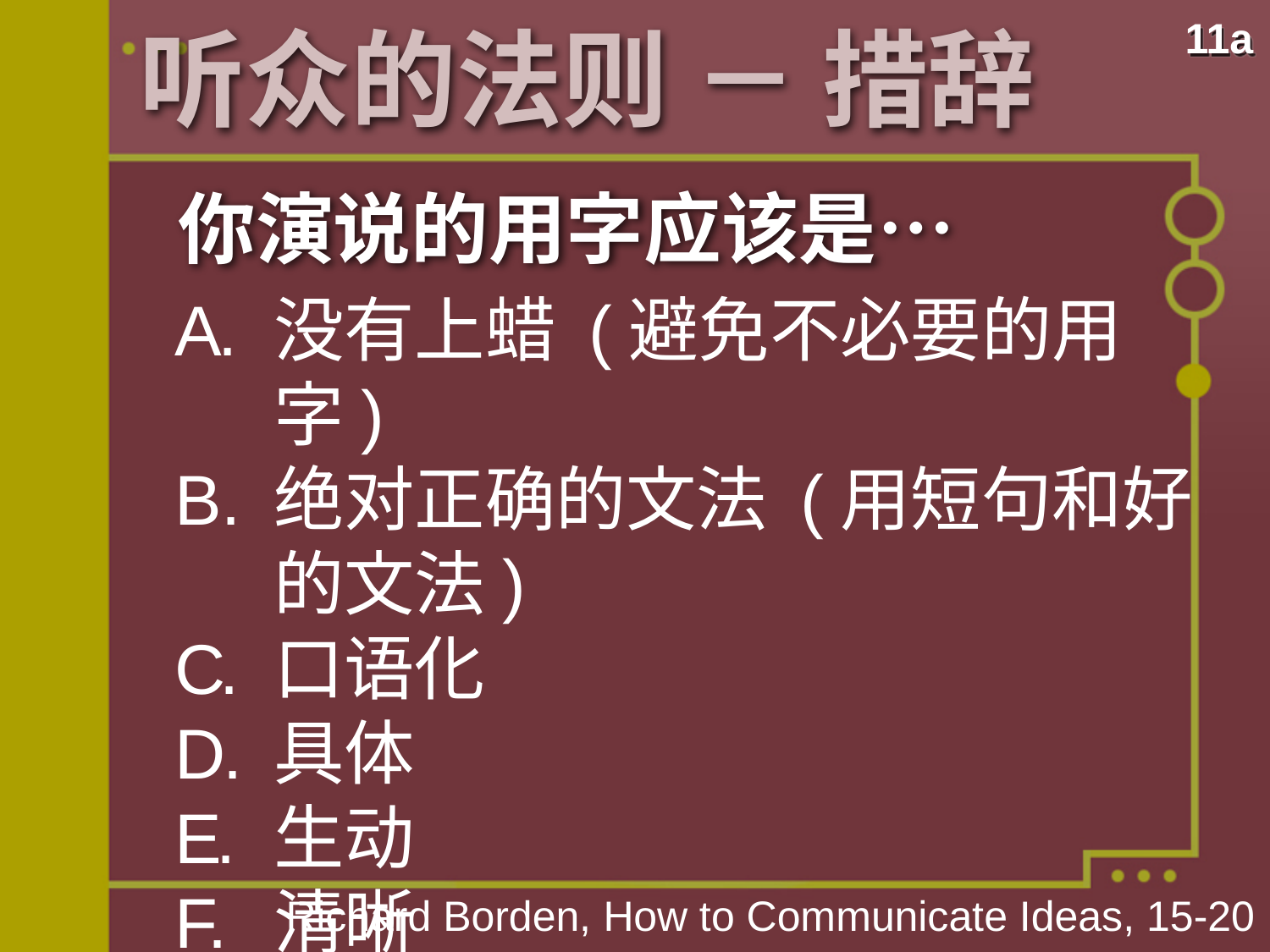

# 听众的法则 － 措辞
11a
你演说的用字应该是…
没有上蜡 (避免不必要的用字)
绝对正确的文法 (用短句和好的文法)
口语化
具体
生动
清晰
Richard Borden, How to Communicate Ideas, 15-20